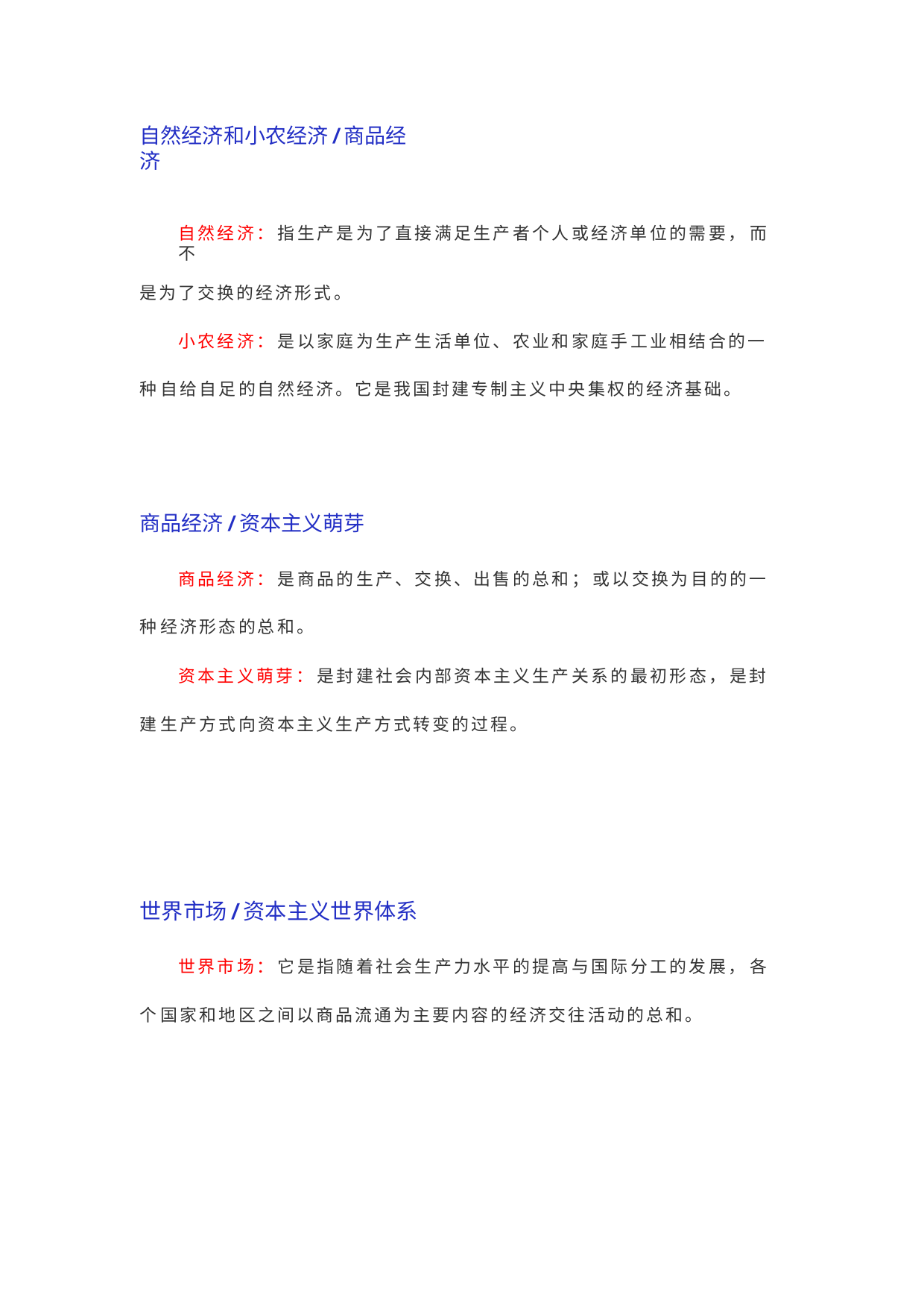

自然经济和小农经济/商品经济
自然经济： 指生产是为了直接满足生产者个人或经济单位的需要， 而不

是为了交换的经济形式。
小农经济： 是以家庭为生产生活单位、农业和家庭手工业相结合的一种 自给自足的自然经济。它是我国封建专制主义中央集权的经济基础。
商品经济/资本主义萌芽
商品经济： 是商品的生产、交换、出售的总和； 或以交换为目的的一种 经济形态的总和。
资本主义萌芽： 是封建社会内部资本主义生产关系的最初形态， 是封建 生产方式向资本主义生产方式转变的过程。
世界市场/资本主义世界体系
世界市场： 它是指随着社会生产力水平的提高与国际分工的发展， 各个 国家和地区之间以商品流通为主要内容的经济交往活动的总和。